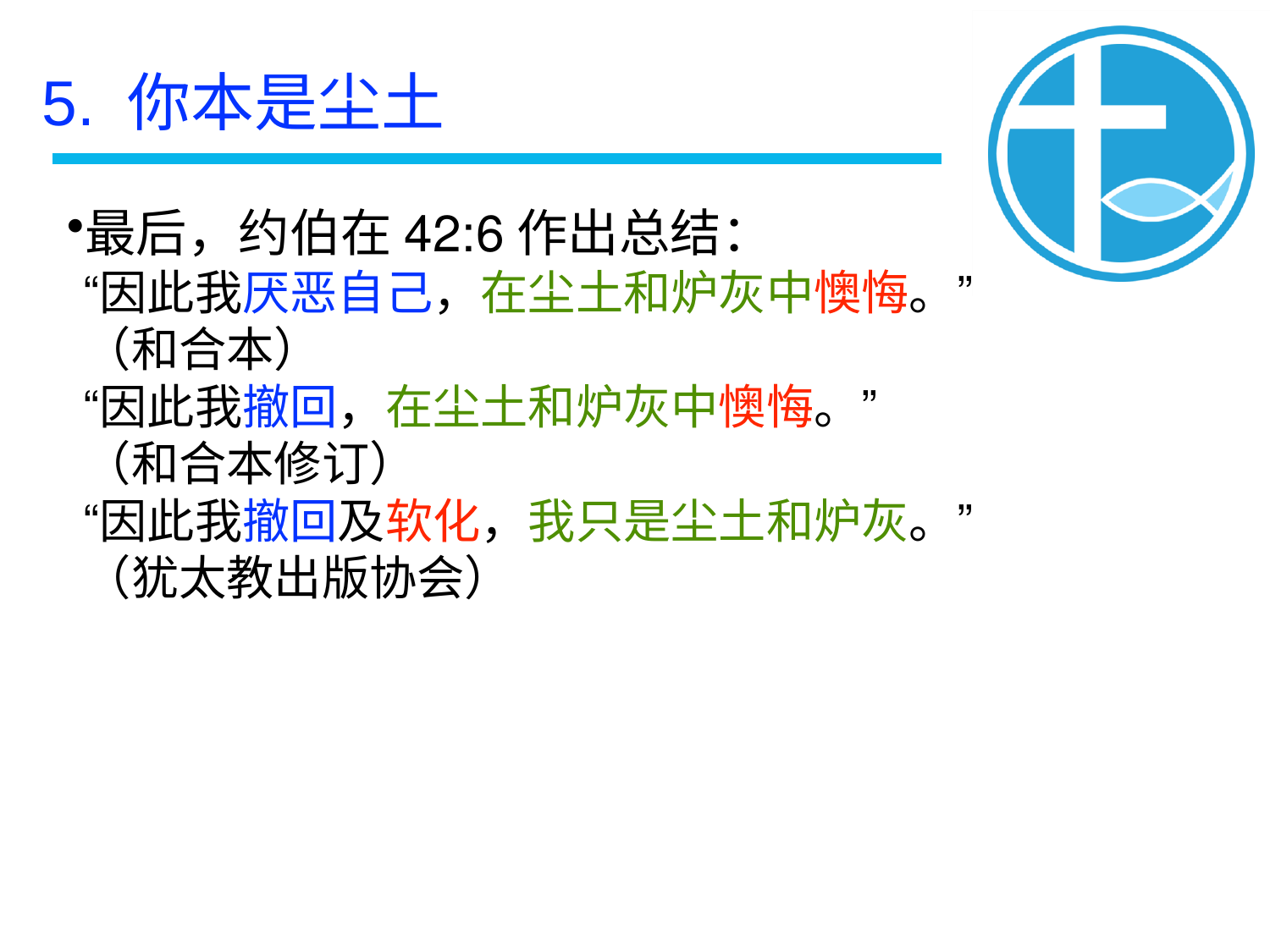

5. 你本是尘土
最后，约伯在42:6作出总结：
“因此我厌恶自己，在尘土和炉灰中懊悔。”（和合本）
“因此我撤回，在尘土和炉灰中懊悔。”
（和合本修订）
“因此我撤回及软化，我只是尘土和炉灰。”
（犹太教出版协会）